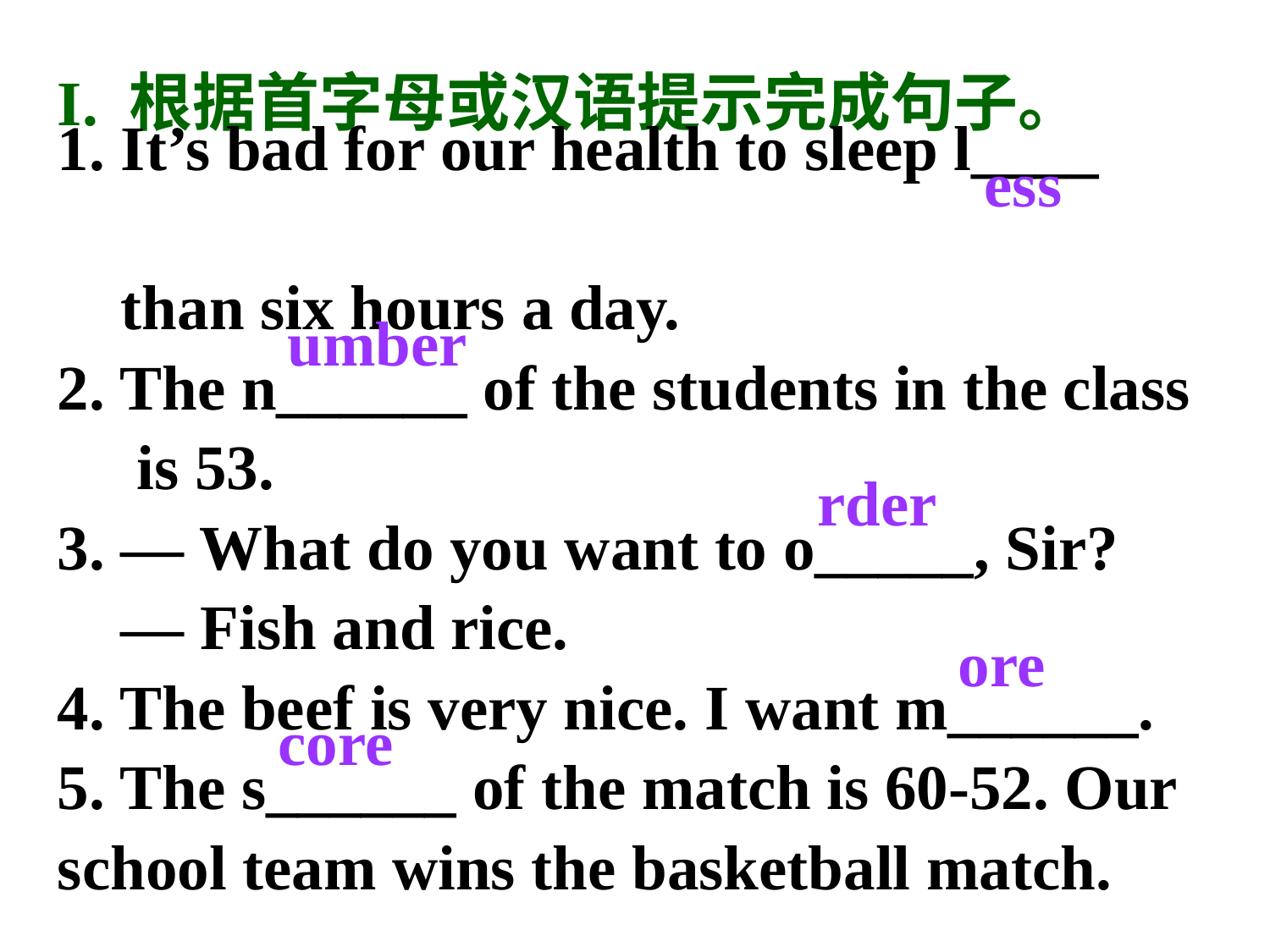

I. 根据首字母或汉语提示完成句子。
1. It’s bad for our health to sleep l____
    than six hours a day.
2. The n______ of the students in the class
     is 53.
3. — What do you want to o_____, Sir?
    — Fish and rice.
4. The beef is very nice. I want m______.
5. The s______ of the match is 60-52. Our
school team wins the basketball match.
ess
umber
rder
ore
core